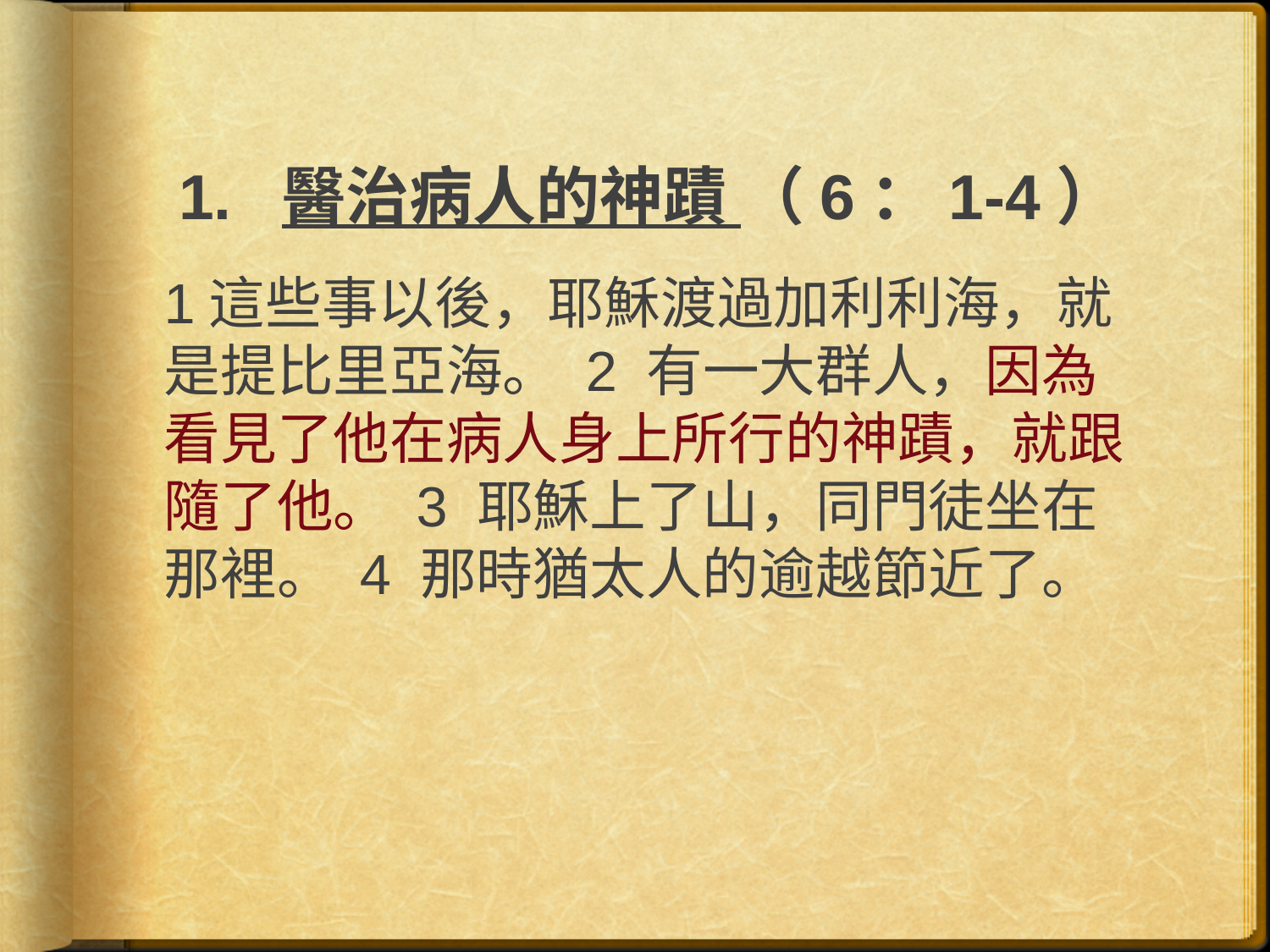

#

1.  醫治病人的神蹟 （6：1-4）
1這些事以後，耶穌渡過加利利海，就是提比里亞海。 2 有一大群人，因為看見了他在病人身上所行的神蹟，就跟隨了他。 3 耶穌上了山，同門徒坐在那裡。 4 那時猶太人的逾越節近了。